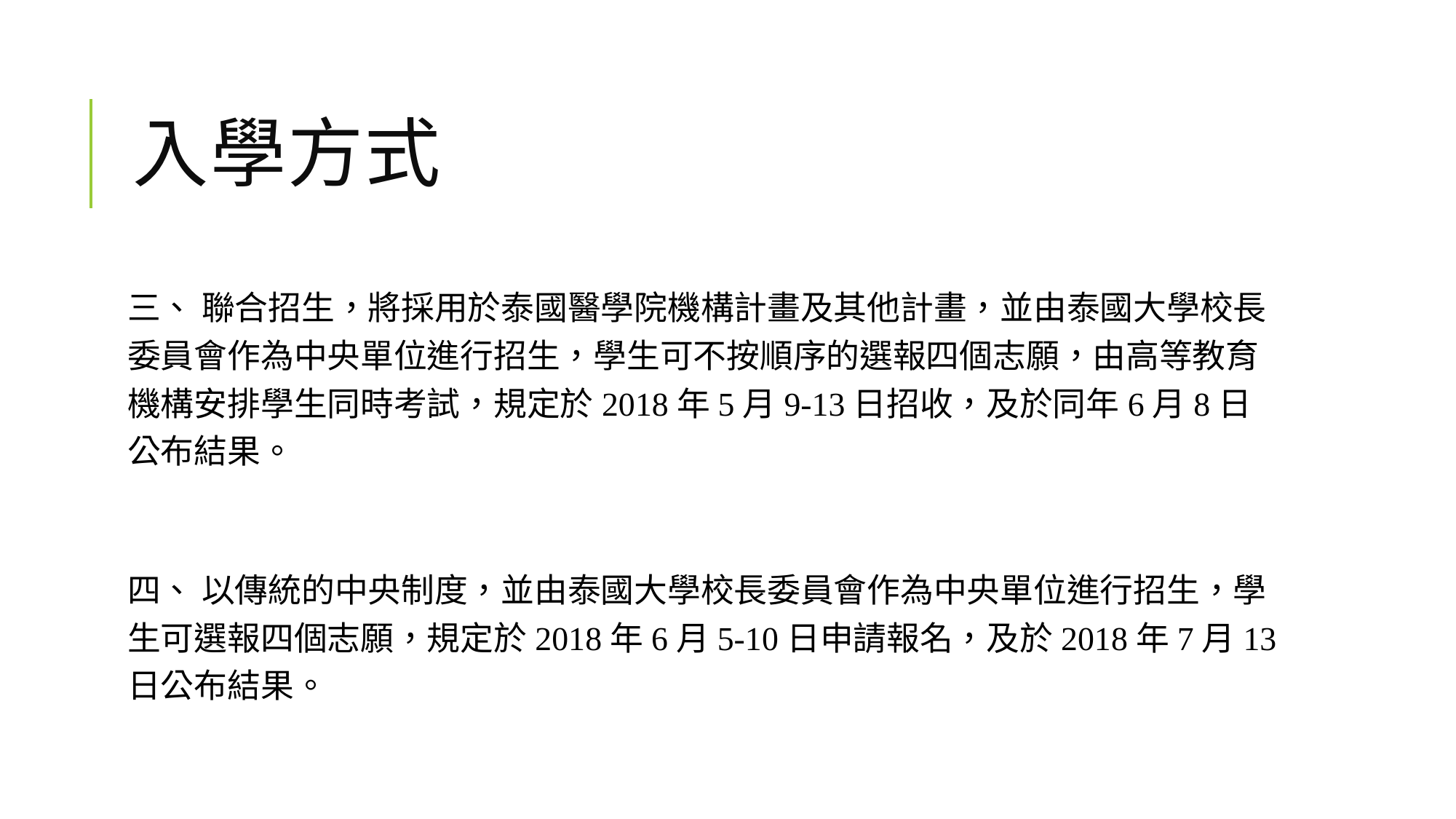

# 入學方式
三、 聯合招生，將採用於泰國醫學院機構計畫及其他計畫，並由泰國大學校長委員會作為中央單位進行招生，學生可不按順序的選報四個志願，由高等教育機構安排學生同時考試，規定於2018年5月9-13日招收，及於同年6月8日公布結果。

四、 以傳統的中央制度，並由泰國大學校長委員會作為中央單位進行招生，學生可選報四個志願，規定於2018年6月5-10日申請報名，及於2018年7月13日公布結果。